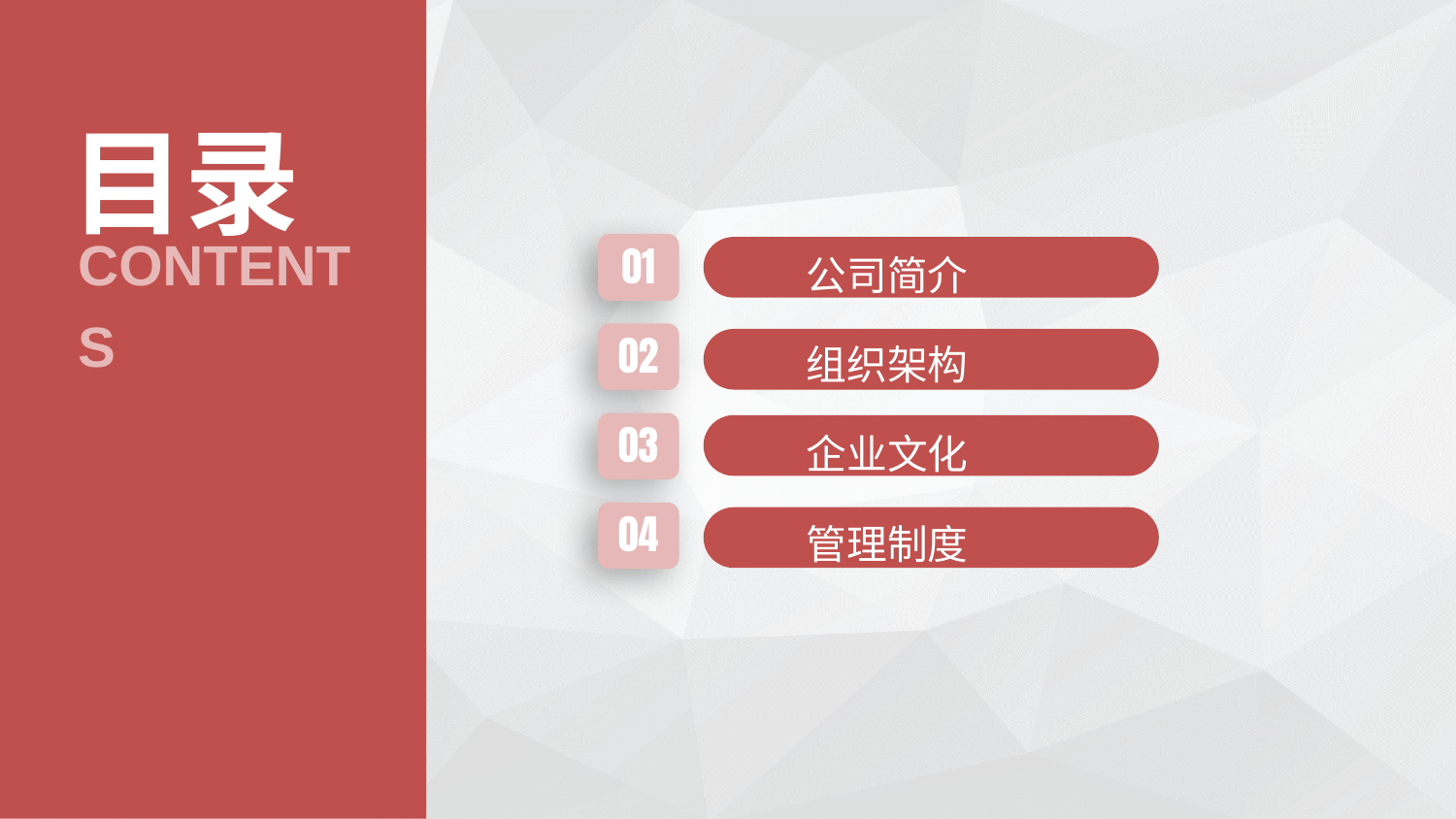

目录
contents
01
公司简介

02
组织架构

03
企业文化

04
管理制度